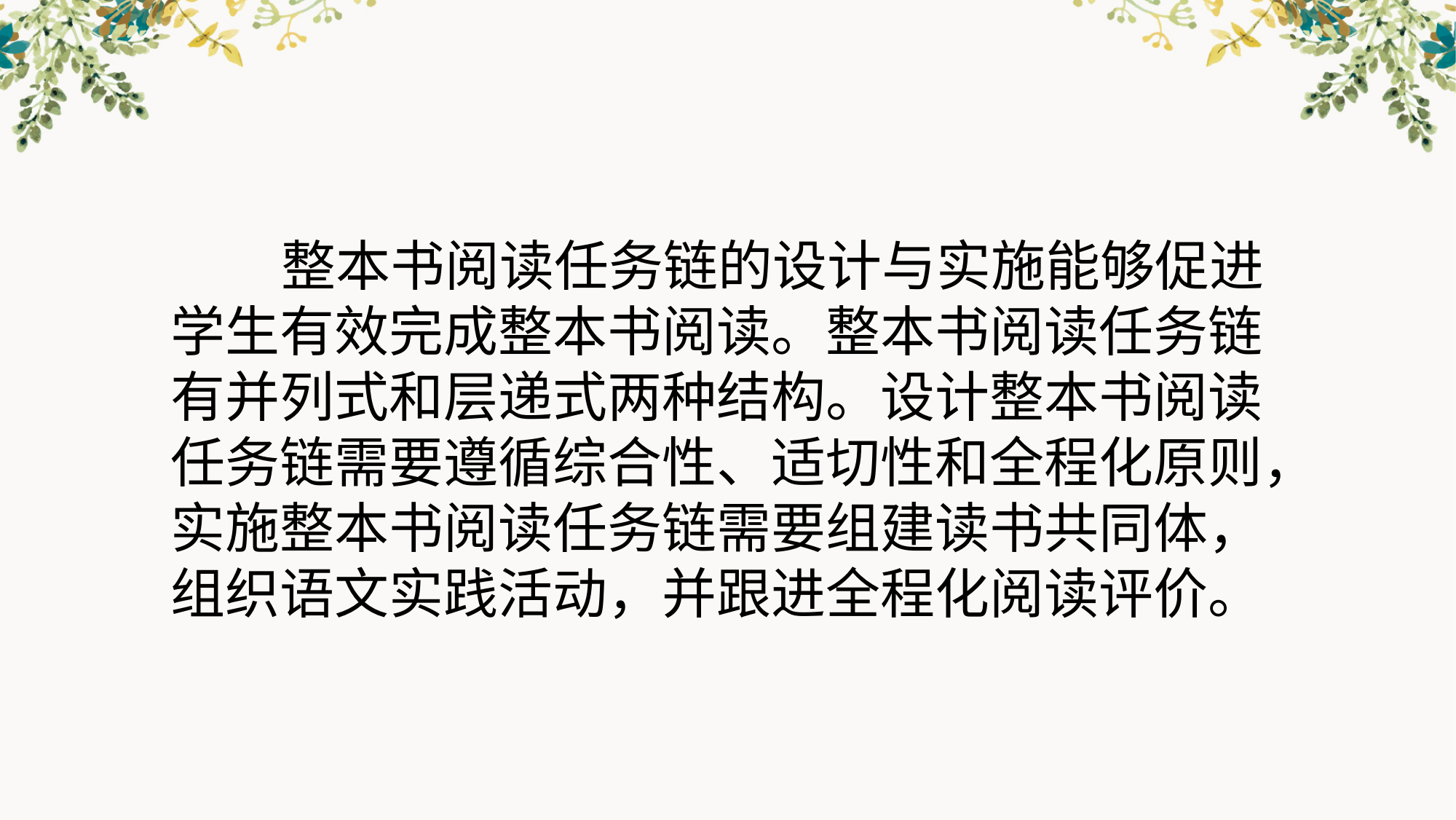

整本书阅读任务链的设计与实施能够促进学生有效完成整本书阅读。整本书阅读任务链有并列式和层递式两种结构。设计整本书阅读任务链需要遵循综合性、适切性和全程化原则，实施整本书阅读任务链需要组建读书共同体，组织语文实践活动，并跟进全程化阅读评价。
17